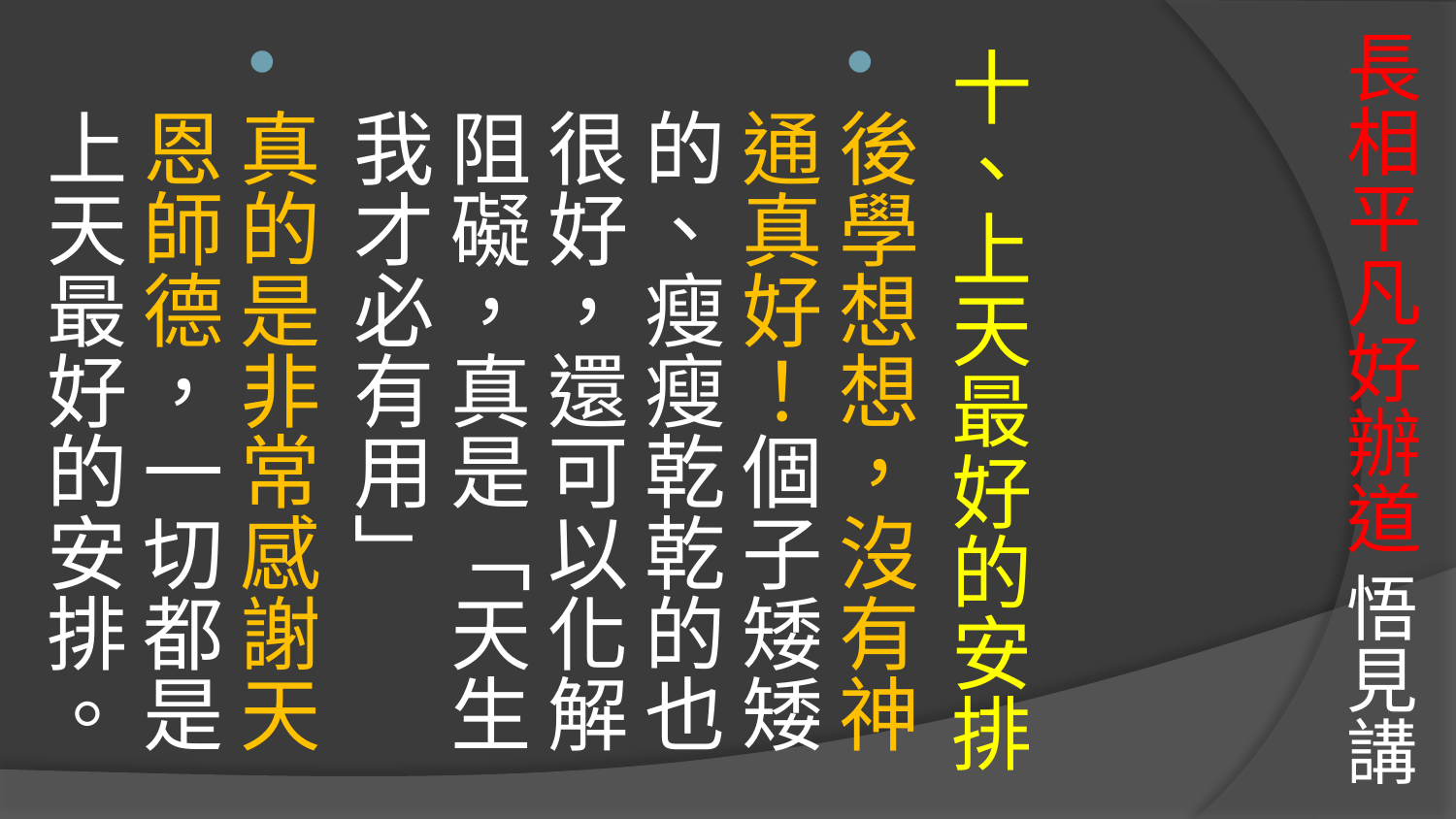

# 長相平凡好辦道 悟見講
十、上天最好的安排
後學想想，沒有神通真好！個子矮矮的、瘦瘦乾乾的也很好，還可以化解阻礙，真是「天生我才必有用」
真的是非常感謝天恩師德，一切都是上天最好的安排。